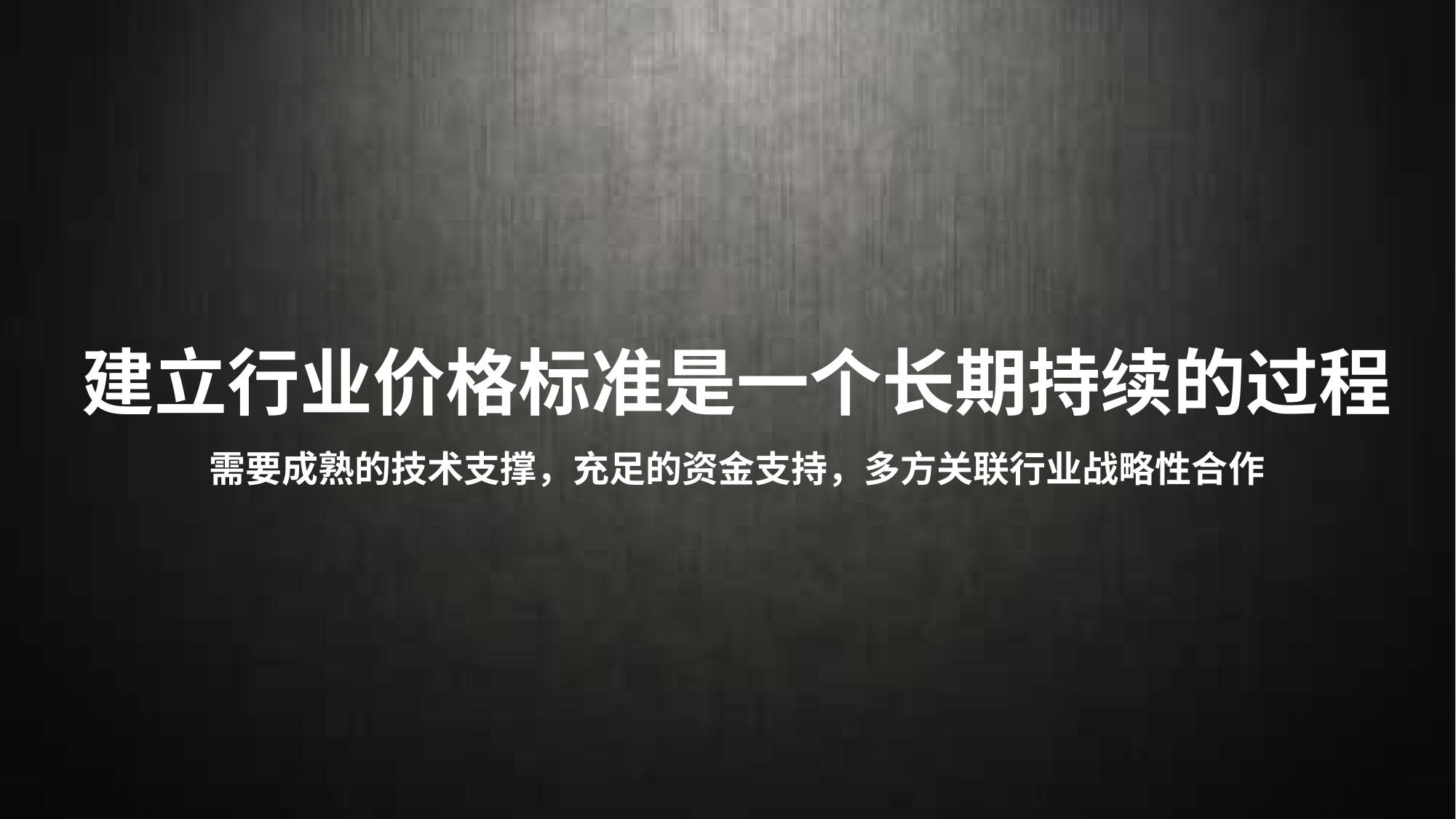

建立行业价格标准是一个长期持续的过程需要成熟的技术支撑，充足的资金支持，多方关联行业战略性合作